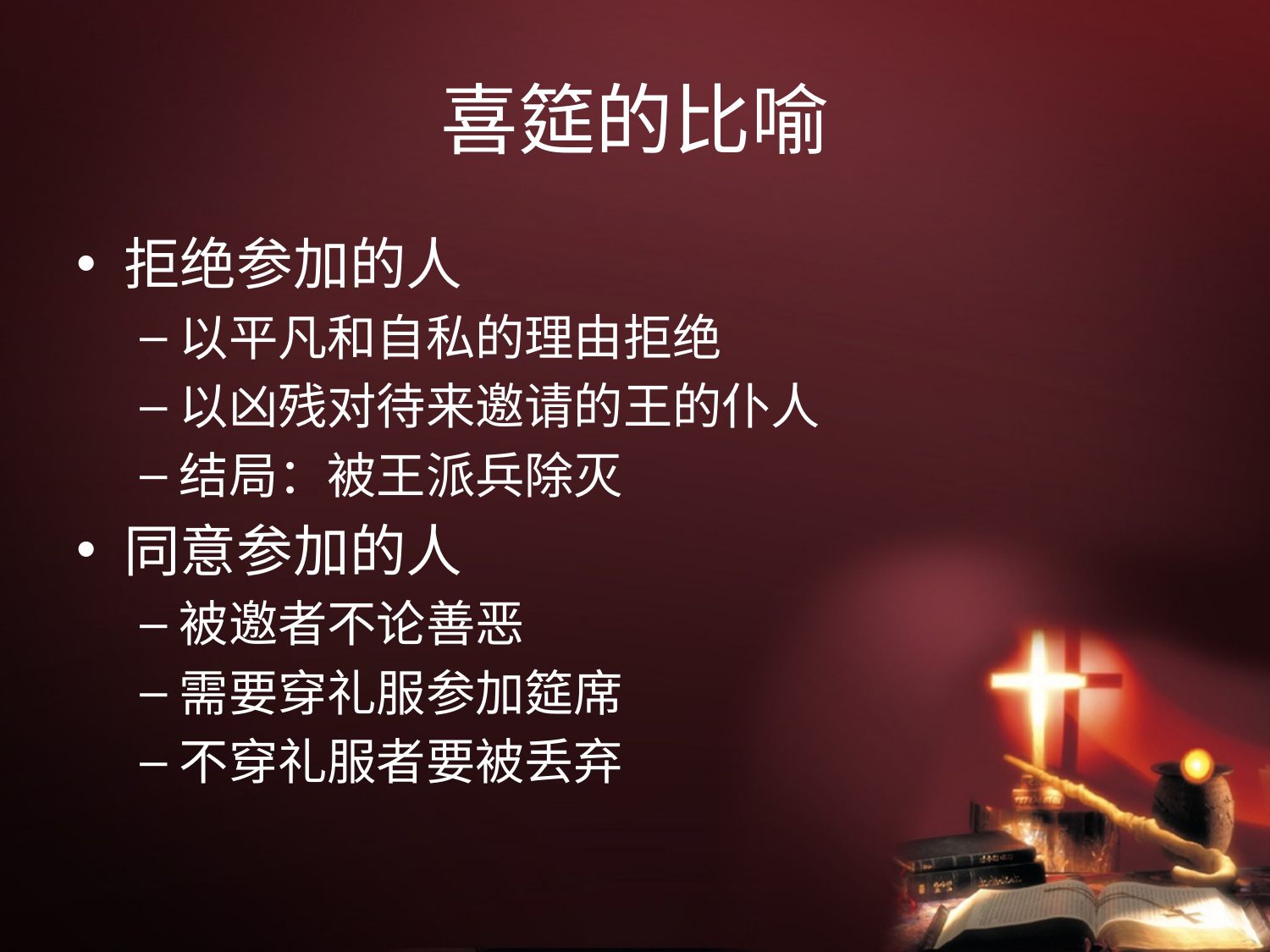

# 喜筵的比喻
拒绝参加的人
以平凡和自私的理由拒绝
以凶残对待来邀请的王的仆人
结局：被王派兵除灭
同意参加的人
被邀者不论善恶
需要穿礼服参加筵席
不穿礼服者要被丢弃